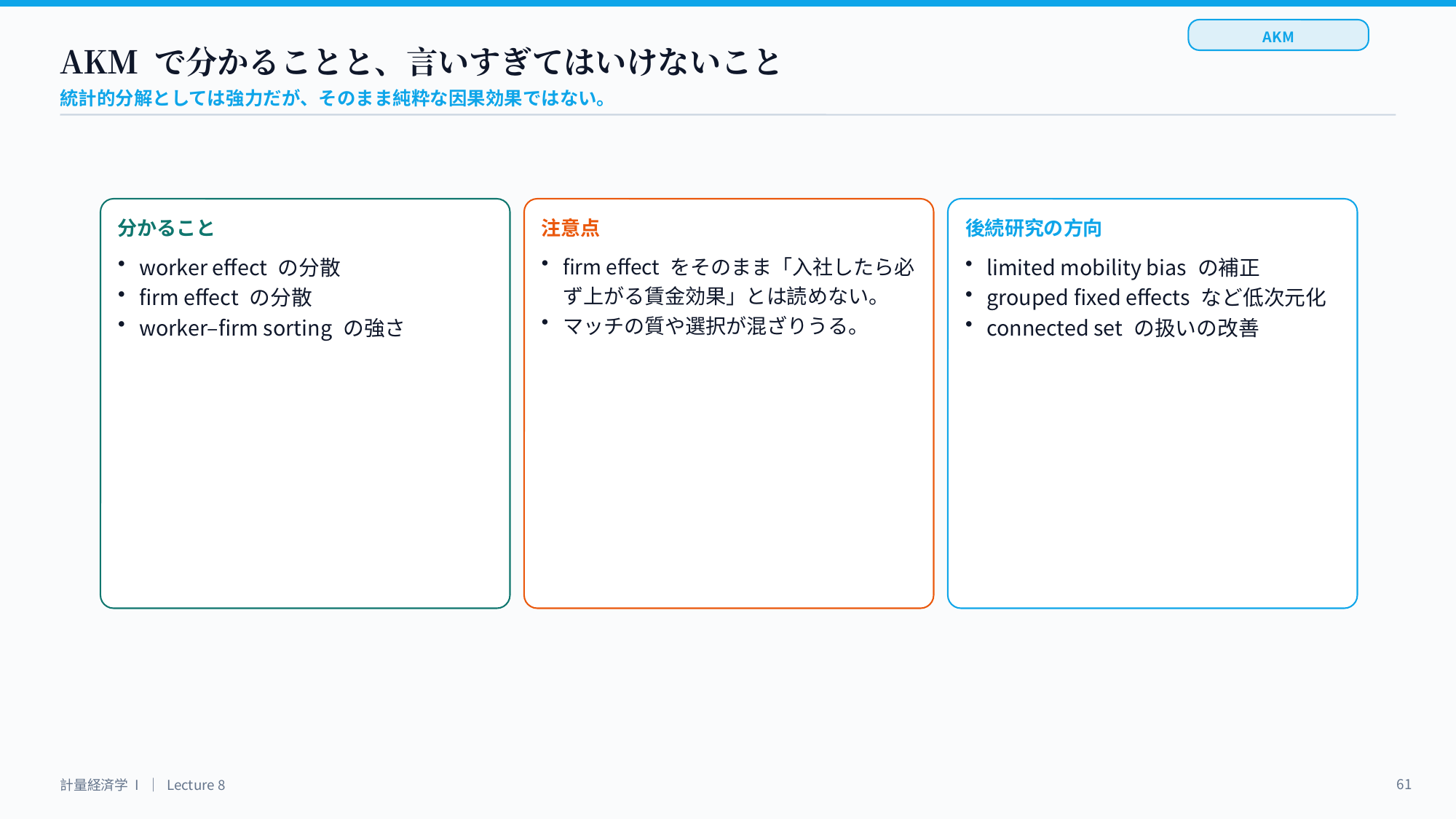

AKM
AKM で分かることと、言いすぎてはいけないこと
統計的分解としては強力だが、そのまま純粋な因果効果ではない。

分かること
注意点
後続研究の方向
worker effect の分散
firm effect の分散
worker–firm sorting の強さ
firm effect をそのまま「入社したら必ず上がる賃金効果」とは読めない。
マッチの質や選択が混ざりうる。
limited mobility bias の補正
grouped fixed effects など低次元化
connected set の扱いの改善
61
計量経済学 I ｜ Lecture 8